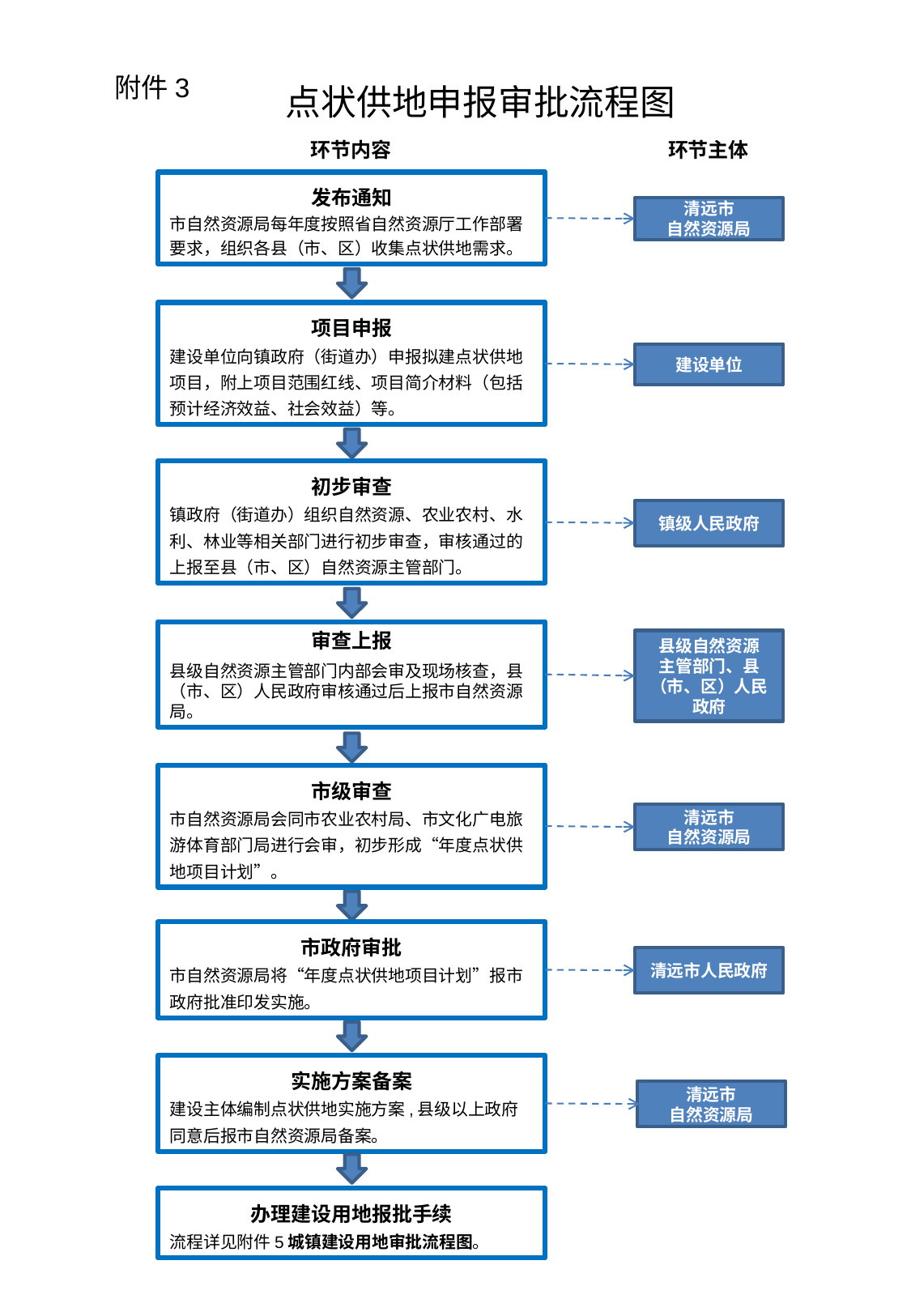

附件3
 点状供地申报审批流程图
环节内容
环节主体
发布通知
市自然资源局每年度按照省自然资源厅工作部署要求，组织各县（市、区）收集点状供地需求。
清远市
自然资源局

项目申报
建设单位向镇政府（街道办）申报拟建点状供地项目，附上项目范围红线、项目简介材料（包括预计经济效益、社会效益）等。
建设单位

初步审查
镇政府（街道办）组织自然资源、农业农村、水利、林业等相关部门进行初步审查，审核通过的上报至县（市、区）自然资源主管部门。
镇级人民政府

审查上报
县级自然资源主管部门内部会审及现场核查，县（市、区）人民政府审核通过后上报市自然资源局。
县级自然资源
主管部门、县（市、区）人民政府

市级审查
市自然资源局会同市农业农村局、市文化广电旅游体育部门局进行会审，初步形成“年度点状供地项目计划”。
清远市
自然资源局

市政府审批
市自然资源局将“年度点状供地项目计划”报市政府批准印发实施。
清远市人民政府

实施方案备案
建设主体编制点状供地实施方案,县级以上政府同意后报市自然资源局备案。
清远市
自然资源局

办理建设用地报批手续
流程详见附件5城镇建设用地审批流程图。